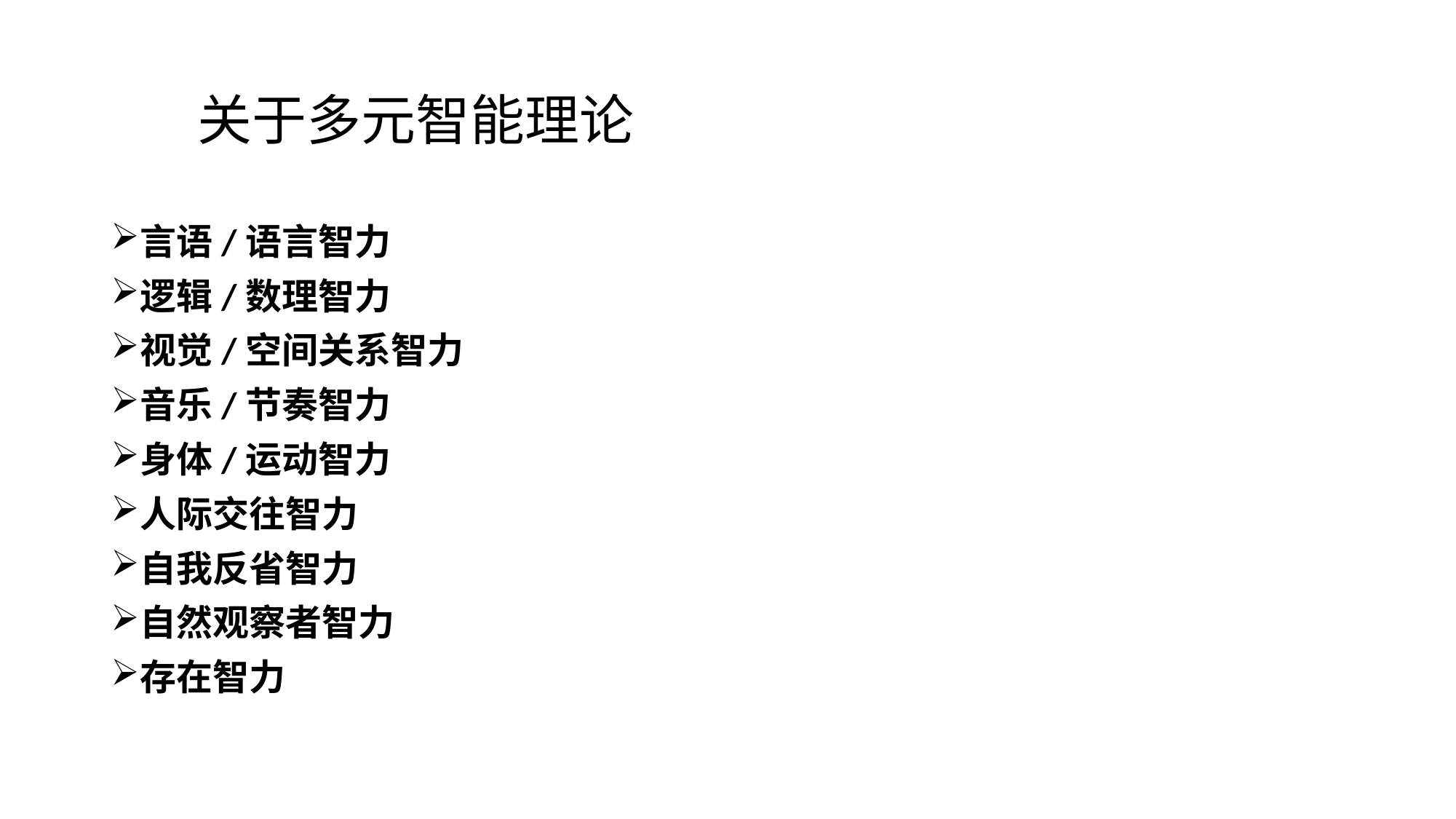

# 关于多元智能理论
言语/语言智力
逻辑/数理智力
视觉/空间关系智力
音乐/节奏智力
身体/运动智力
人际交往智力
自我反省智力
自然观察者智力
存在智力